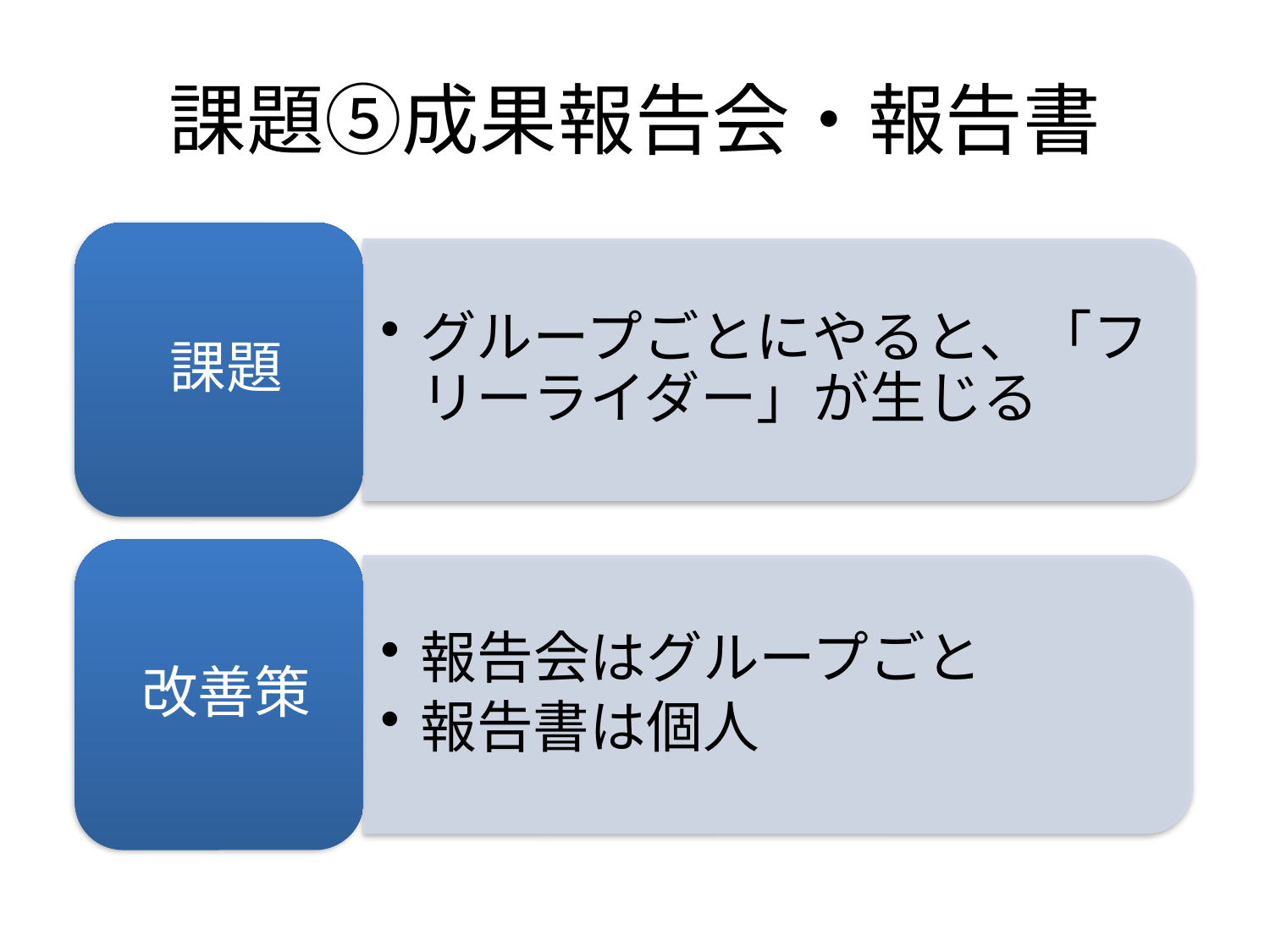

# 課題⑤成果報告会・報告書
グループごとにやると、「フリーライダー」が生じる
課題
報告会はグループごと
報告書は個人
改善策